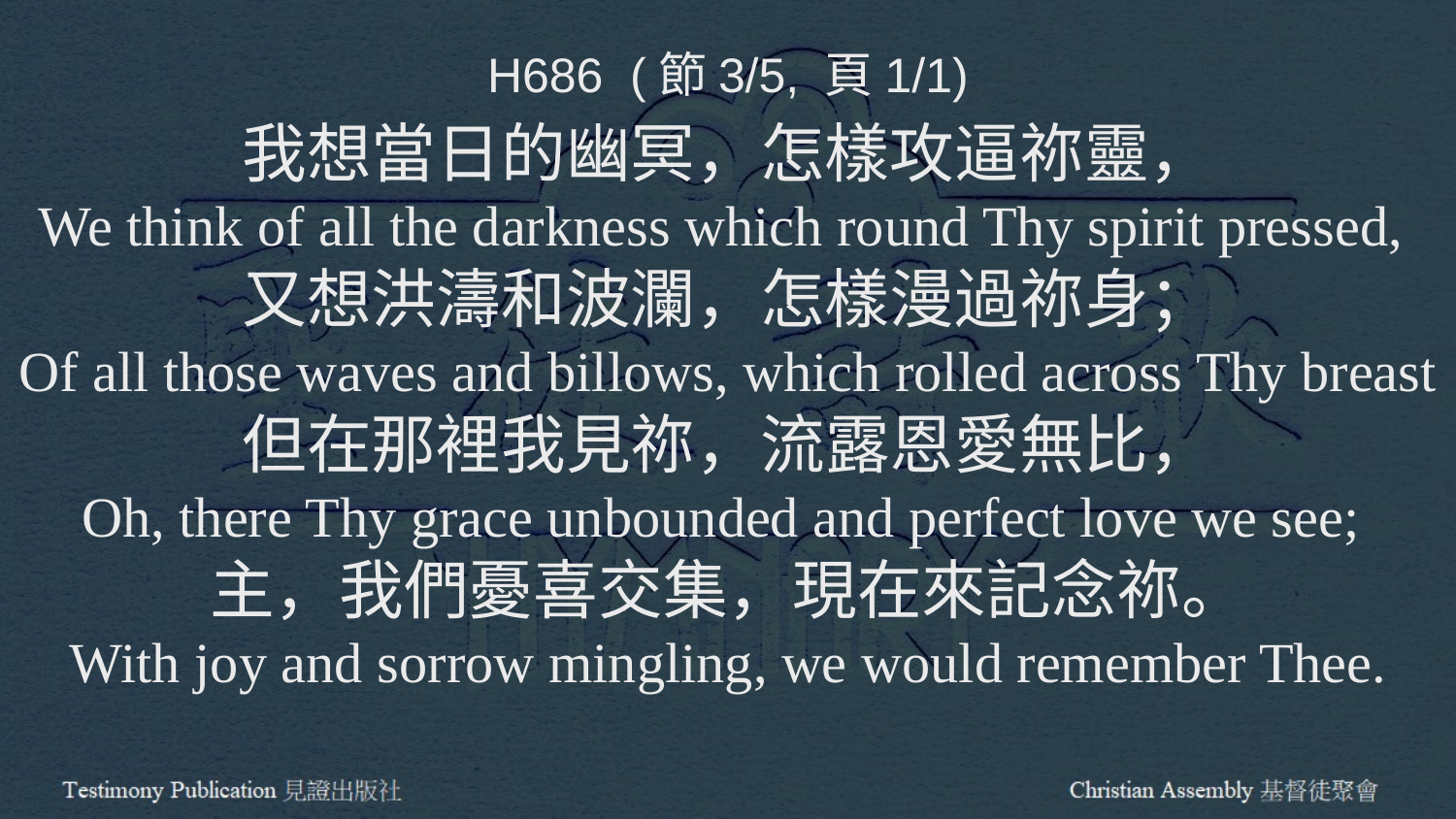

H686  (節3/5, 頁1/1)
我想當日的幽冥，怎樣攻逼祢靈，
We think of all the darkness which round Thy spirit pressed,
又想洪濤和波瀾，怎樣漫過祢身；
Of all those waves and billows, which rolled across Thy breast
但在那裡我見祢，流露恩愛無比，
Oh, there Thy grace unbounded and perfect love we see;
主，我們憂喜交集，現在來記念祢。
With joy and sorrow mingling, we would remember Thee.